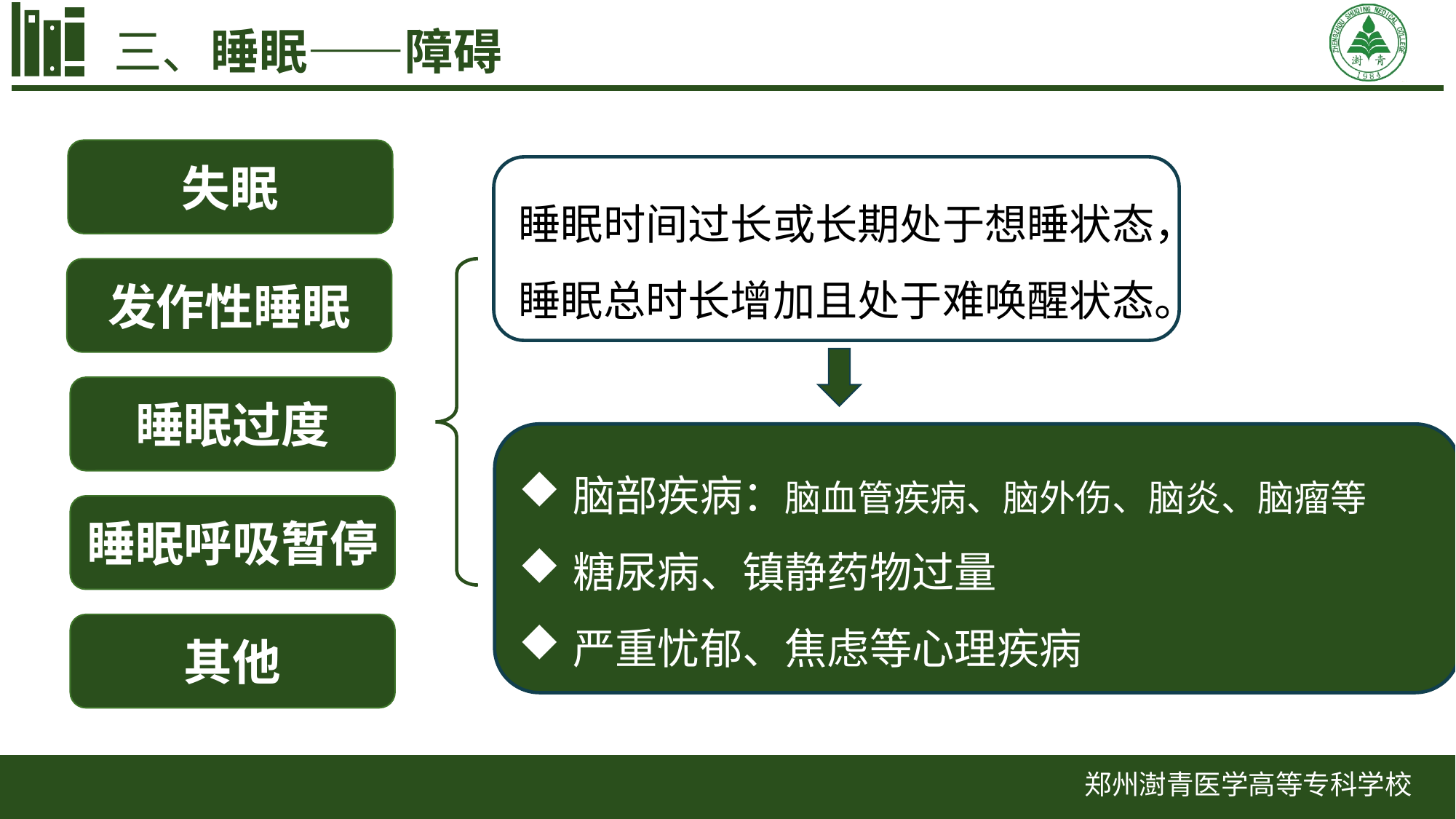

三、睡眠——障碍
失眠
发作性睡眠
睡眠过度
睡眠呼吸暂停
其他
睡眠时间过长或长期处于想睡状态，睡眠总时长增加且处于难唤醒状态。

脑部疾病：脑血管疾病、脑外伤、脑炎、脑瘤等
糖尿病、镇静药物过量
严重忧郁、焦虑等心理疾病
郑州澍青医学高等专科学校